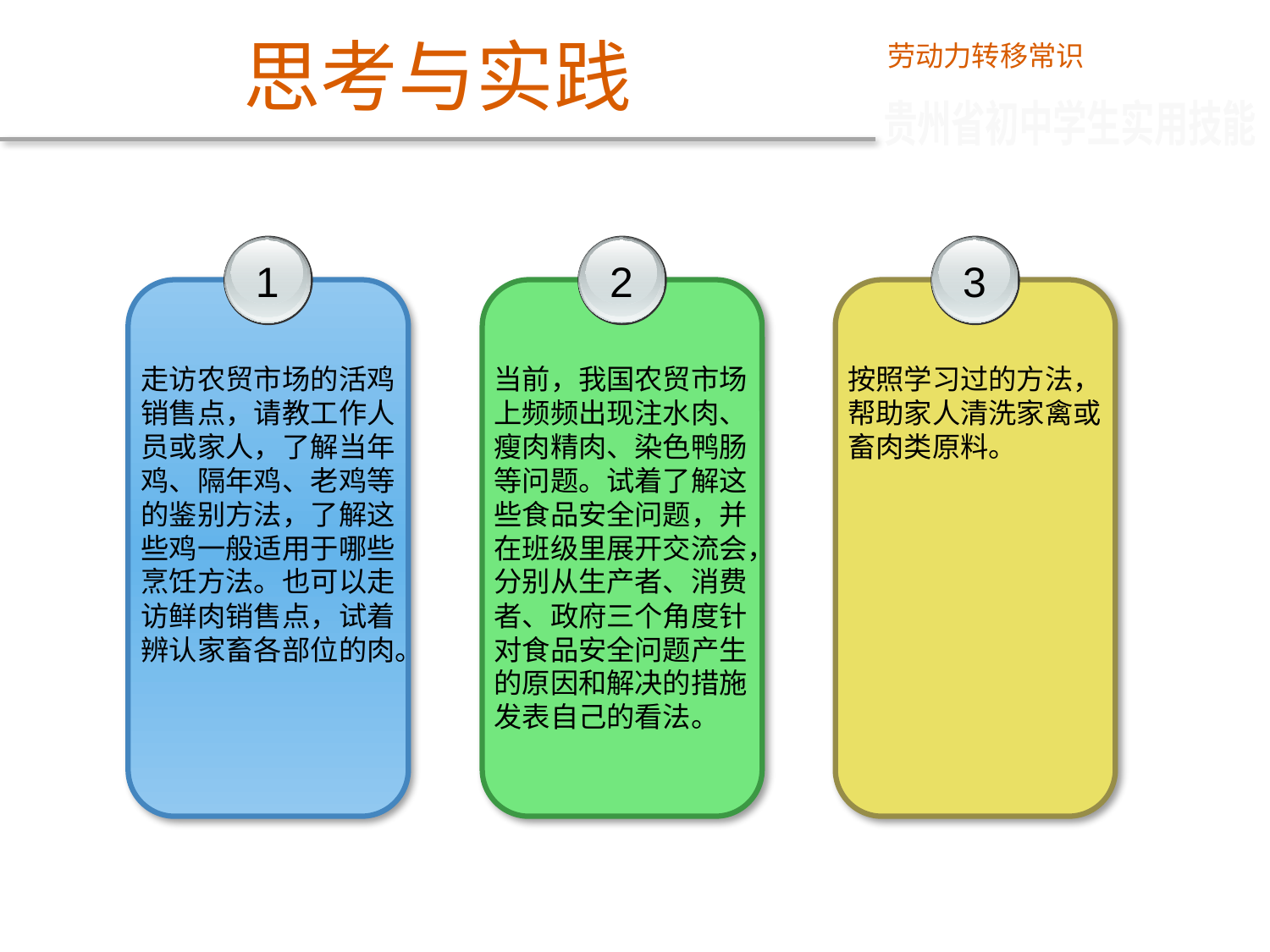

思考与实践
劳动力转移常识
贵州省初中学生实用技能

1

走访农贸市场的活鸡销售点，请教工作人员或家人，了解当年鸡、隔年鸡、老鸡等的鉴别方法，了解这些鸡一般适用于哪些烹饪方法。也可以走访鲜肉销售点，试着辨认家畜各部位的肉。

2

当前，我国农贸市场上频频出现注水肉、瘦肉精肉、染色鸭肠
等问题。试着了解这些食品安全问题，并在班级里展开交流会，分别从生产者、消费者、政府三个角度针对食品安全问题产生的原因和解决的措施发表自己的看法。

3

按照学习过的方法，帮助家人清洗家禽或畜肉类原料。